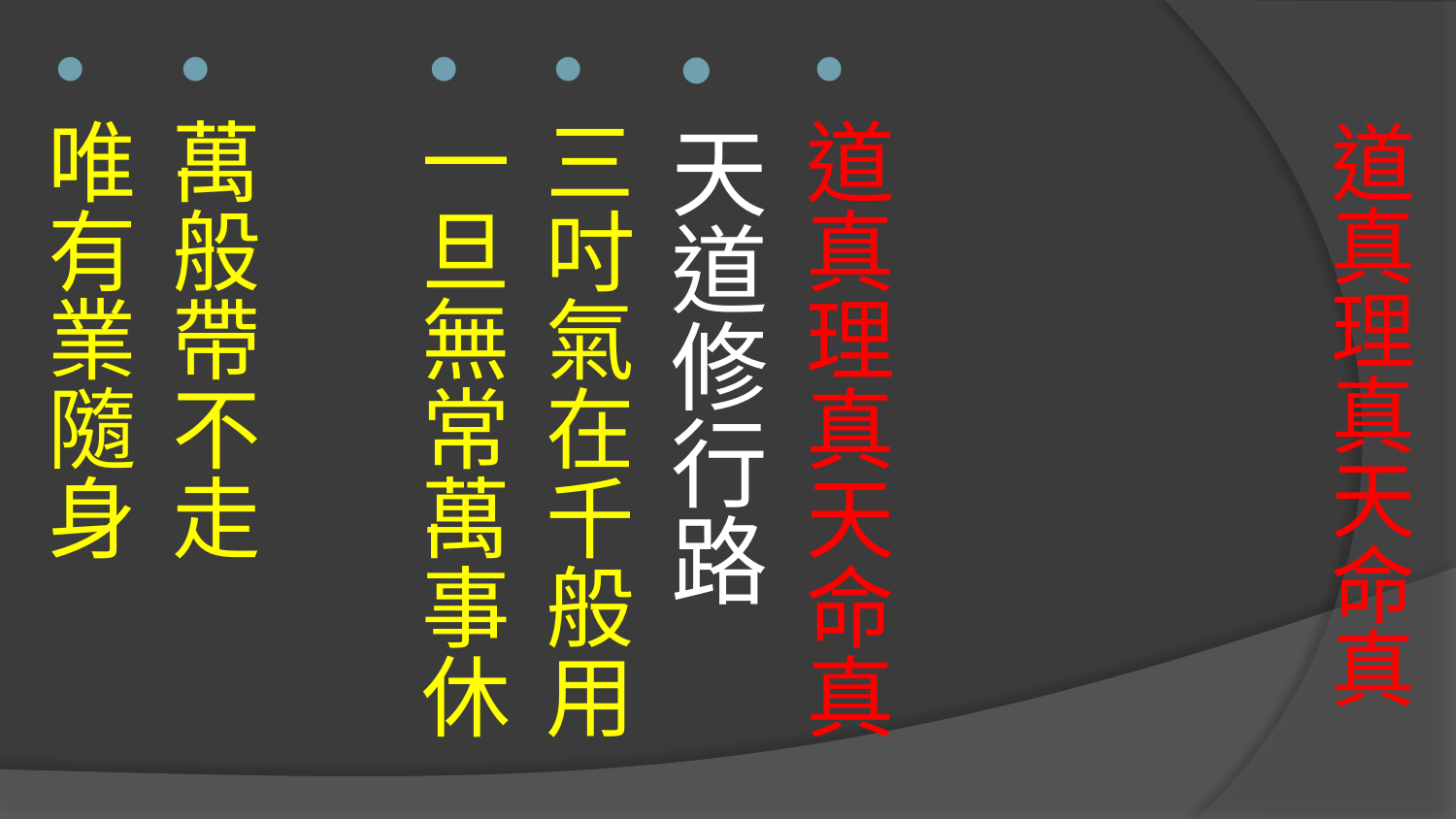

道真理真天命真
天道修行路
三吋氣在千般用
一旦無常萬事休

萬般帶不走
唯有業隨身
# 道真理真天命真